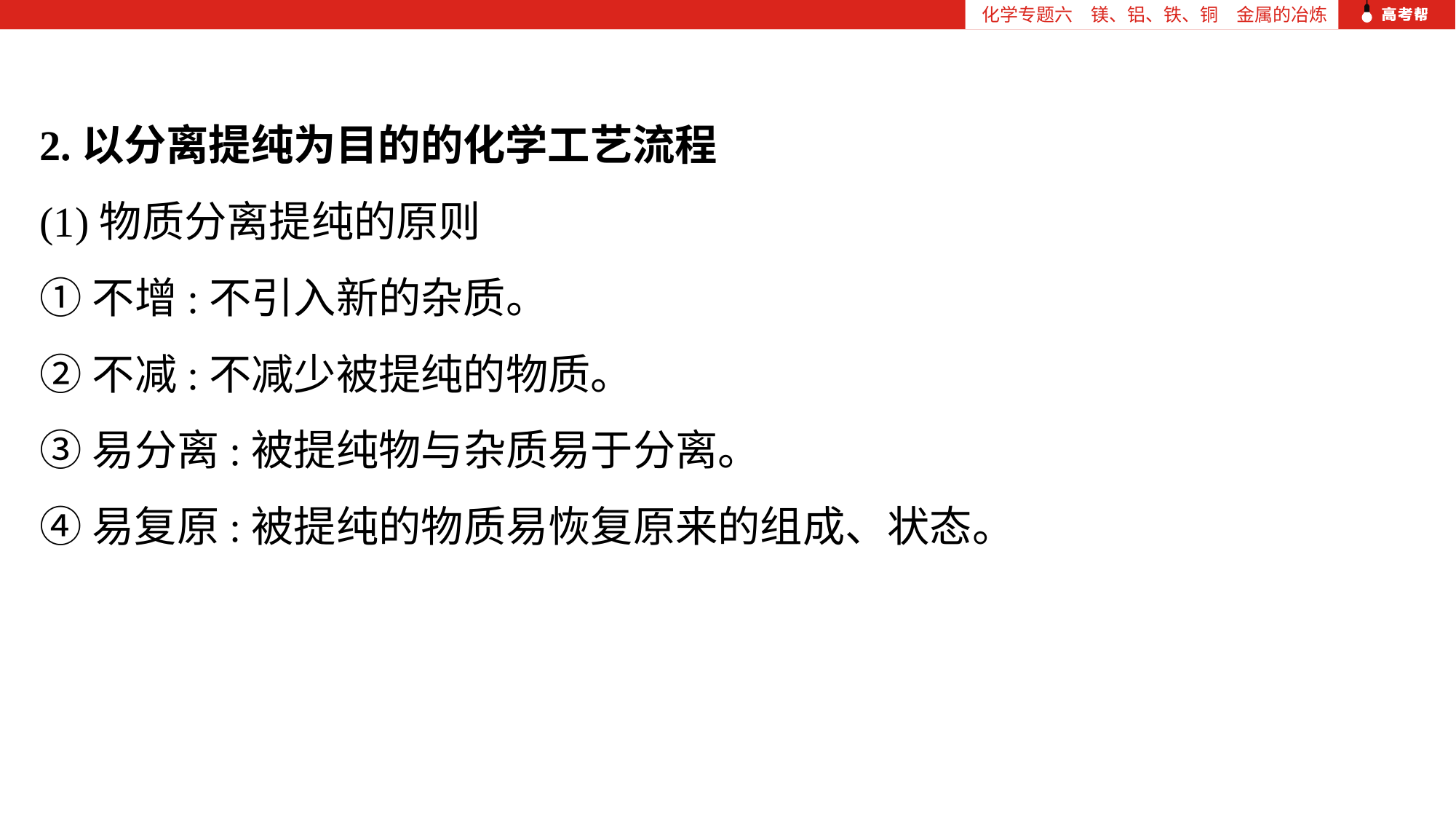

化学专题六　镁、铝、铁、铜　金属的冶炼

2.以分离提纯为目的的化学工艺流程
(1)物质分离提纯的原则
①不增:不引入新的杂质。
②不减:不减少被提纯的物质。
③易分离:被提纯物与杂质易于分离。
④易复原:被提纯的物质易恢复原来的组成、状态。